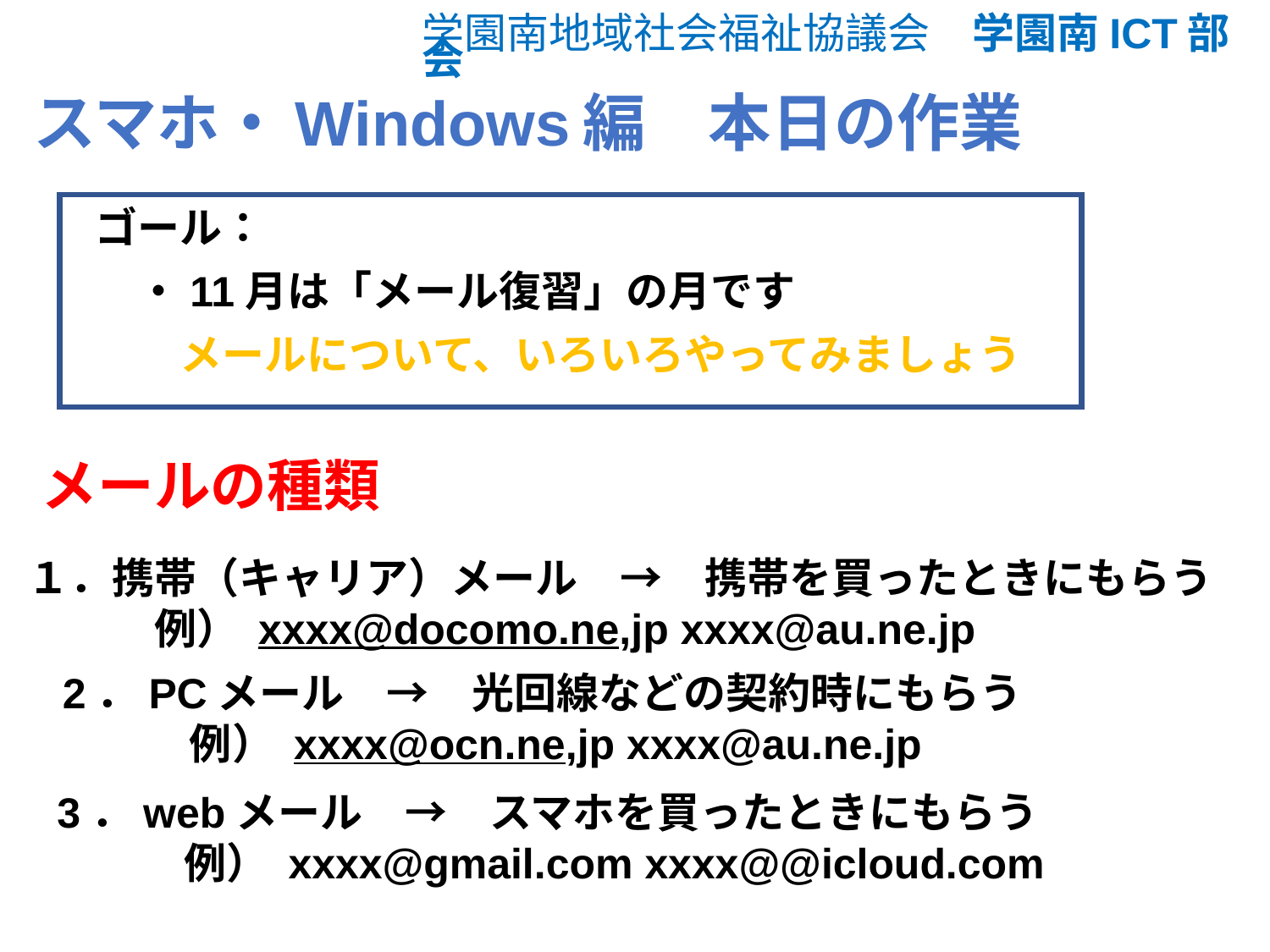

スマホ・Windows編　本日の作業

ゴール：
　・11月は「メール復習」の月です
　　メールについて、いろいろやってみましょう
メールの種類
１．携帯（キャリア）メール　→　携帯を買ったときにもらう
　　　例） xxxx@docomo.ne,jp xxxx@au.ne.jp
2．PCメール　→　光回線などの契約時にもらう
　　　例） xxxx@ocn.ne,jp xxxx@au.ne.jp
3．webメール　→　スマホを買ったときにもらう
　　　例） xxxx@gmail.com xxxx@@icloud.com